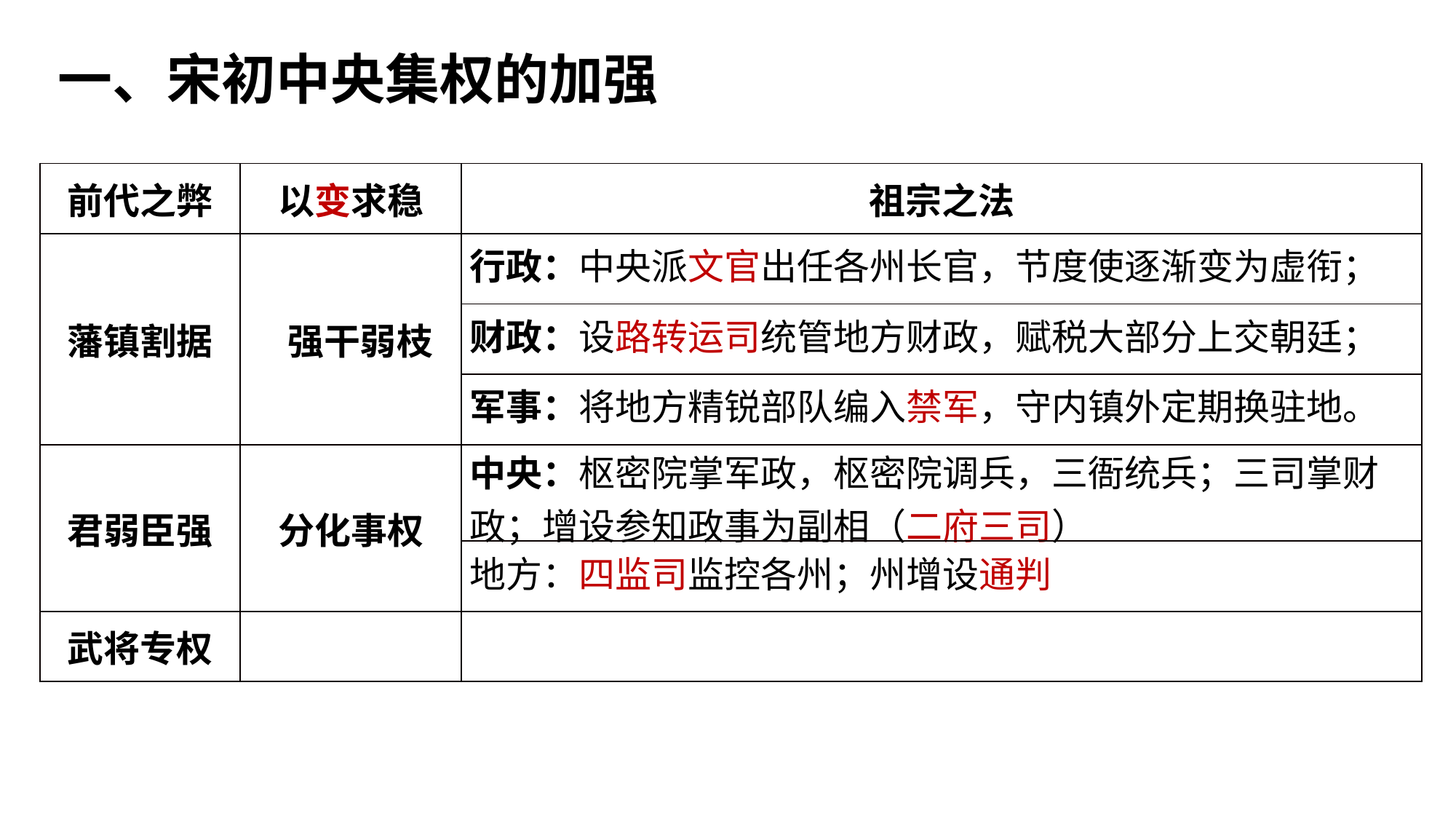

一、宋初中央集权的加强
| 前代之弊 | 以变求稳 | 祖宗之法 |
| --- | --- | --- |
| 藩镇割据 | 强干弱枝 | 行政：中央派文官出任各州长官，节度使逐渐变为虚衔； |
|  |  | 财政：设路转运司统管地方财政，赋税大部分上交朝廷； |
|  |  | 军事：将地方精锐部队编入禁军，守内镇外定期换驻地。 |
| 君弱臣强 | 分化事权 | 中央：枢密院掌军政，枢密院调兵，三衙统兵；三司掌财政；增设参知政事为副相（二府三司） |
|  |  | 地方：四监司监控各州；州增设通判 |
| 武将专权 |  |  |